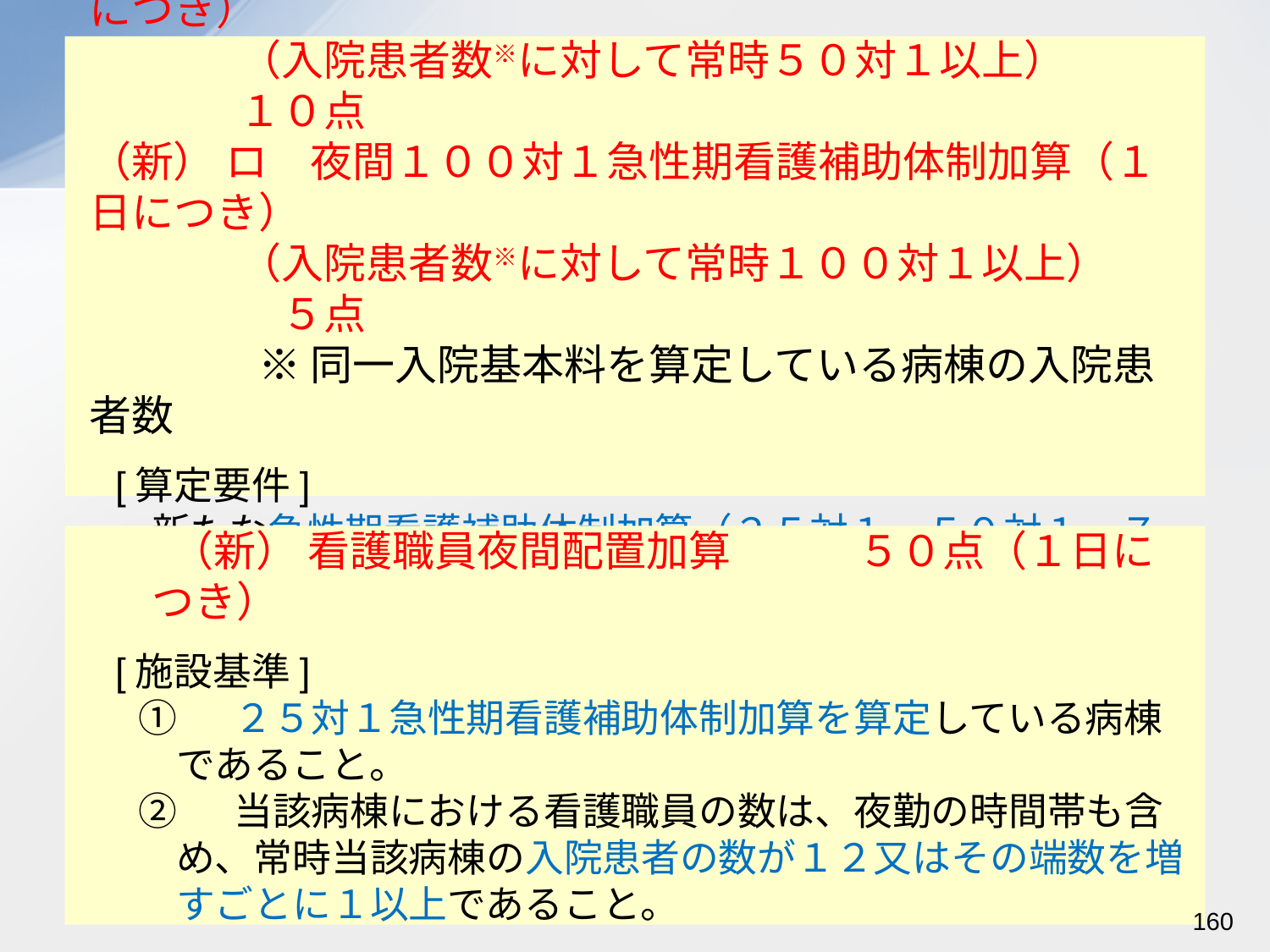

（新） イ　夜間５０対１急性期看護補助体制加算（１日につき）
（入院患者数※に対して常時５０対１以上）　　１０点
（新） ロ　夜間１００対１急性期看護補助体制加算（１日につき）
（入院患者数※に対して常時１００対１以上）　　５点
　　　　※ 同一入院基本料を算定している病棟の入院患者数
[算定要件]
新たな急性期看護補助体制加算（２５対１、５０対１、７５対１）を算定している病棟であること。
 （新） 看護職員夜間配置加算　　　５０点（１日につき）
[施設基準]
① 　２５対１急性期看護補助体制加算を算定している病棟であること。
② 　当該病棟における看護職員の数は、夜勤の時間帯も含め、常時当該病棟の入院患者の数が１２又はその端数を増すごとに１以上であること。
160